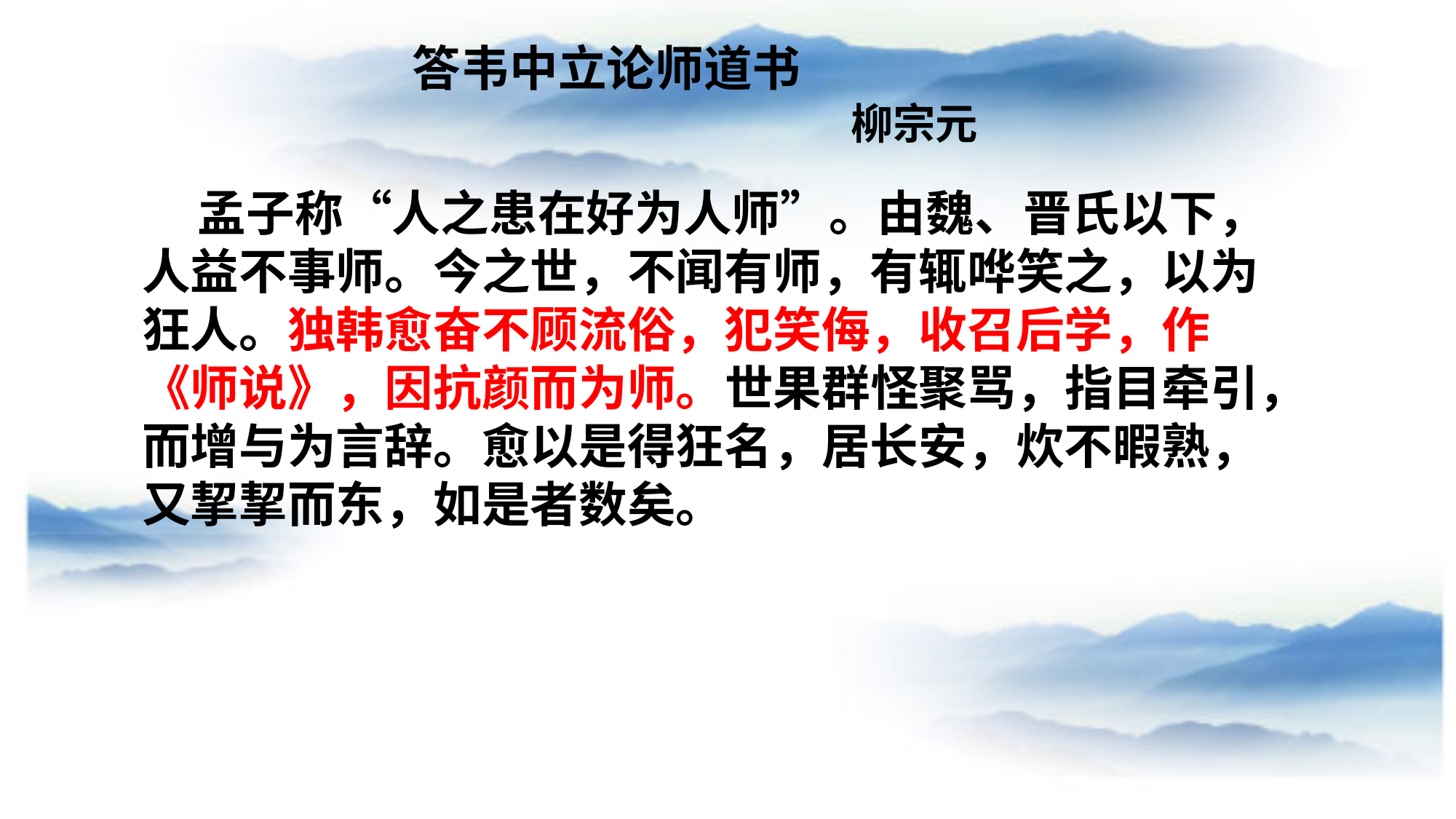

答韦中立论师道书
柳宗元
    孟子称“人之患在好为人师”。由魏、晋氏以下，人益不事师。今之世，不闻有师，有辄哗笑之，以为狂人。独韩愈奋不顾流俗，犯笑侮，收召后学，作《师说》，因抗颜而为师。世果群怪聚骂，指目牵引，而增与为言辞。愈以是得狂名，居长安，炊不暇熟，又挈挈而东，如是者数矣。